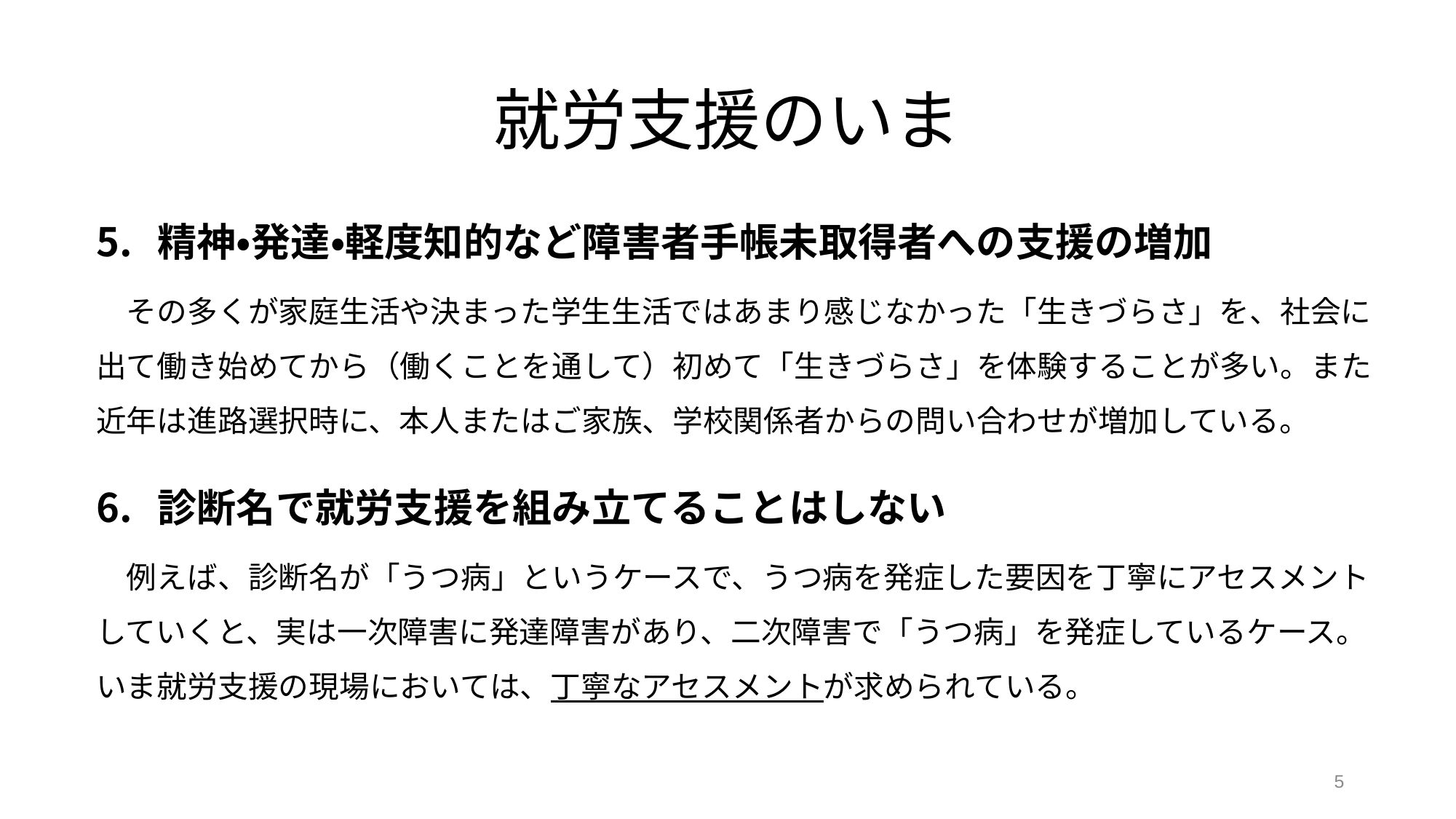

# 就労支援のいま
精神・発達・軽度知的など障害者手帳未取得者への支援の増加
　その多くが家庭生活や決まった学生生活ではあまり感じなかった「生きづらさ」を、社会に出て働き始めてから（働くことを通して）初めて「生きづらさ」を体験することが多い。また近年は進路選択時に、本人またはご家族、学校関係者からの問い合わせが増加している。

診断名で就労支援を組み立てることはしない
　例えば、診断名が「うつ病」というケースで、うつ病を発症した要因を丁寧にアセスメントしていくと、実は一次障害に発達障害があり、二次障害で「うつ病」を発症しているケース。いま就労支援の現場においては、丁寧なアセスメントが求められている。
5